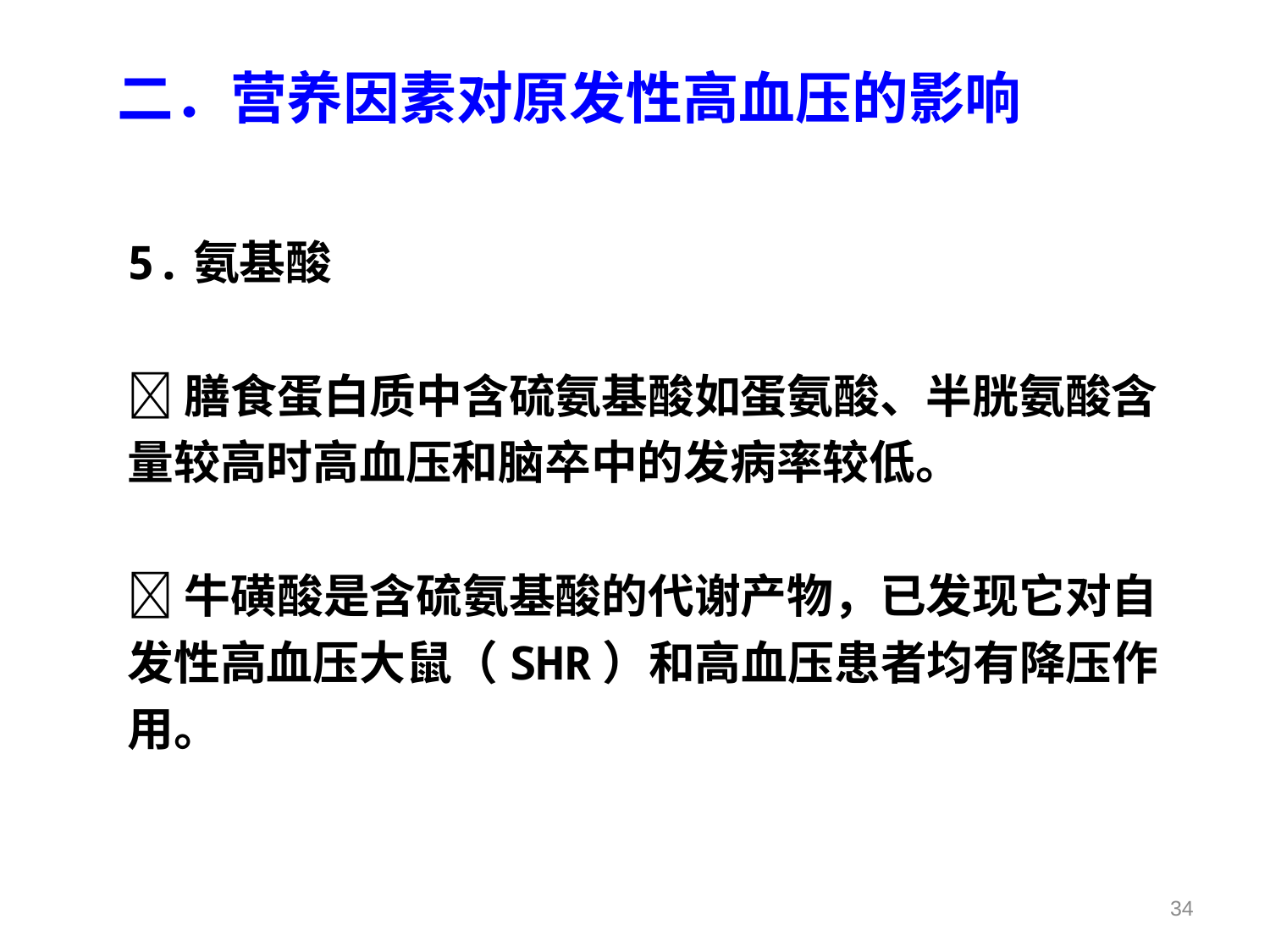

二．营养因素对原发性高血压的影响
5.氨基酸
• 膳食蛋白质中含硫氨基酸如蛋氨酸、半胱氨酸含量较高时高血压和脑卒中的发病率较低。
• 牛磺酸是含硫氨基酸的代谢产物，已发现它对自发性高血压大鼠（SHR）和高血压患者均有降压作用。
34